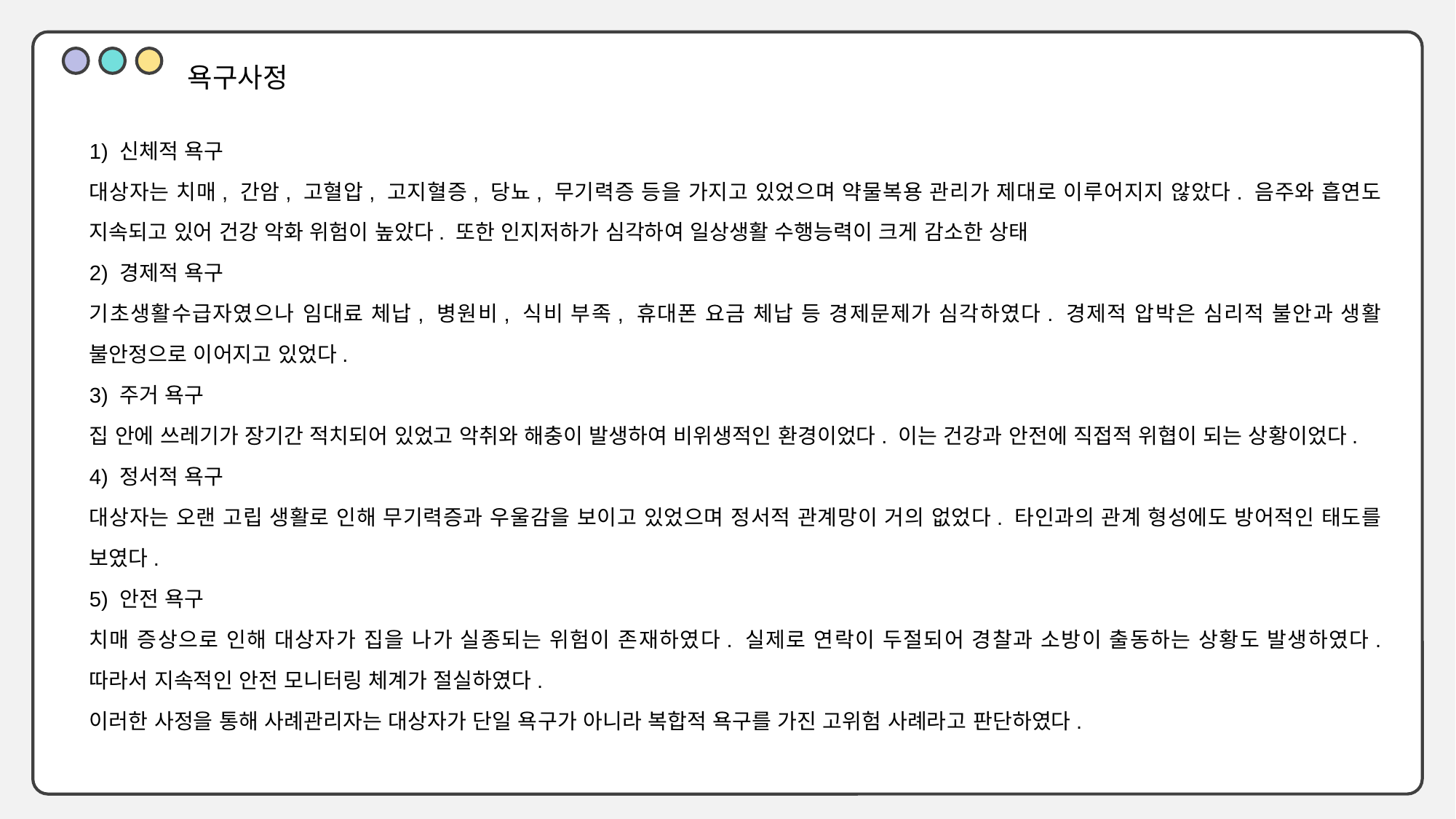

욕구사정

1) 신체적 욕구
대상자는 치매, 간암, 고혈압, 고지혈증, 당뇨, 무기력증 등을 가지고 있었으며 약물복용 관리가 제대로 이루어지지 않았다. 음주와 흡연도 지속되고 있어 건강 악화 위험이 높았다. 또한 인지저하가 심각하여 일상생활 수행능력이 크게 감소한 상태
2) 경제적 욕구
기초생활수급자였으나 임대료 체납, 병원비, 식비 부족, 휴대폰 요금 체납 등 경제문제가 심각하였다. 경제적 압박은 심리적 불안과 생활 불안정으로 이어지고 있었다.
3) 주거 욕구
집 안에 쓰레기가 장기간 적치되어 있었고 악취와 해충이 발생하여 비위생적인 환경이었다. 이는 건강과 안전에 직접적 위협이 되는 상황이었다.
4) 정서적 욕구
대상자는 오랜 고립 생활로 인해 무기력증과 우울감을 보이고 있었으며 정서적 관계망이 거의 없었다. 타인과의 관계 형성에도 방어적인 태도를 보였다.
5) 안전 욕구
치매 증상으로 인해 대상자가 집을 나가 실종되는 위험이 존재하였다. 실제로 연락이 두절되어 경찰과 소방이 출동하는 상황도 발생하였다. 따라서 지속적인 안전 모니터링 체계가 절실하였다.
이러한 사정을 통해 사례관리자는 대상자가 단일 욕구가 아니라 복합적 욕구를 가진 고위험 사례라고 판단하였다.